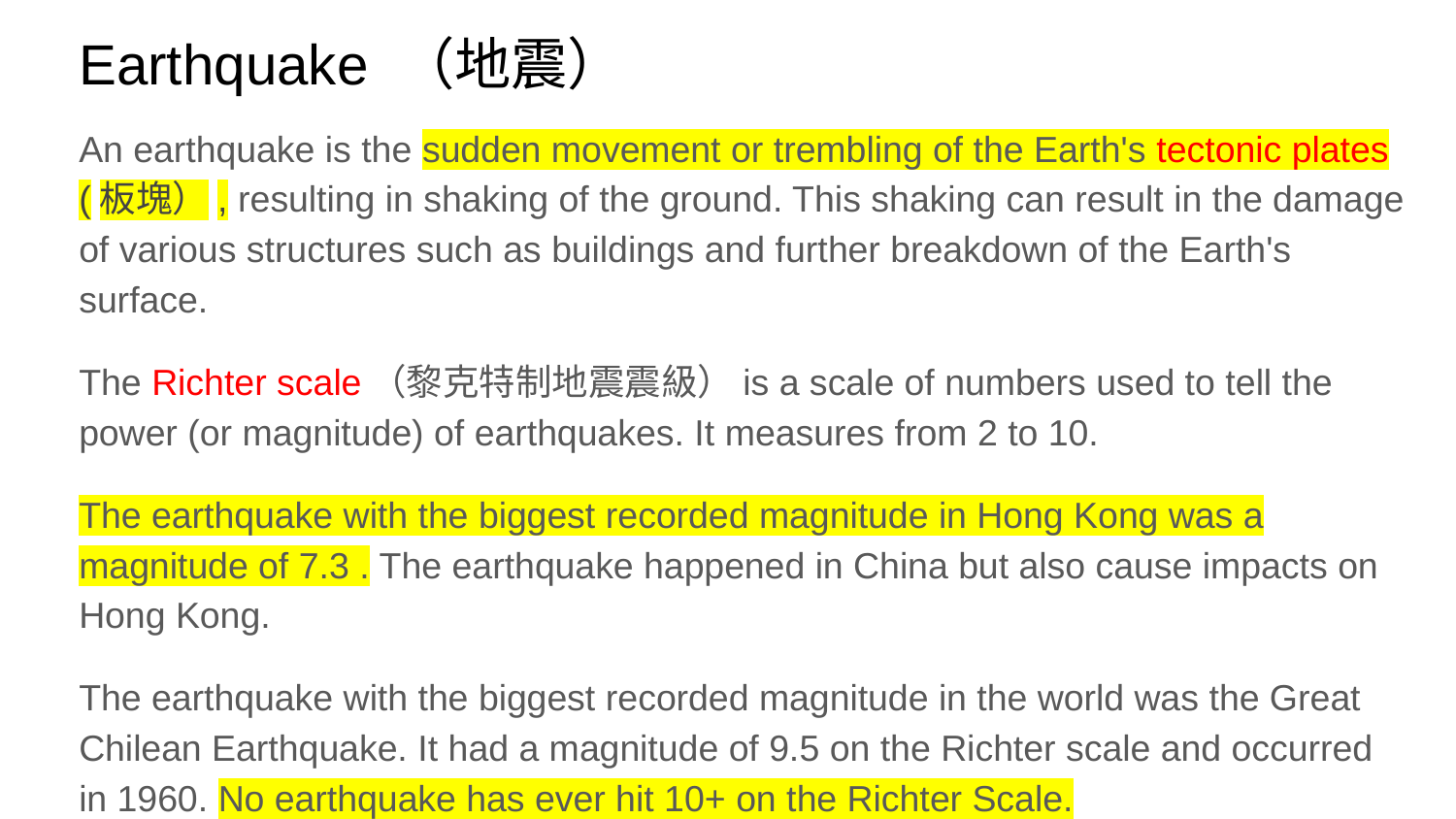

# Earthquake （地震）
An earthquake is the sudden movement or trembling of the Earth's tectonic plates (板塊）, resulting in shaking of the ground. This shaking can result in the damage of various structures such as buildings and further breakdown of the Earth's surface.
The Richter scale（黎克特制地震震級）is a scale of numbers used to tell the power (or magnitude) of earthquakes. It measures from 2 to 10.
The earthquake with the biggest recorded magnitude in Hong Kong was a magnitude of 7.3 . The earthquake happened in China but also cause impacts on Hong Kong.
The earthquake with the biggest recorded magnitude in the world was the Great Chilean Earthquake. It had a magnitude of 9.5 on the Richter scale and occurred in 1960. No earthquake has ever hit 10+ on the Richter Scale.